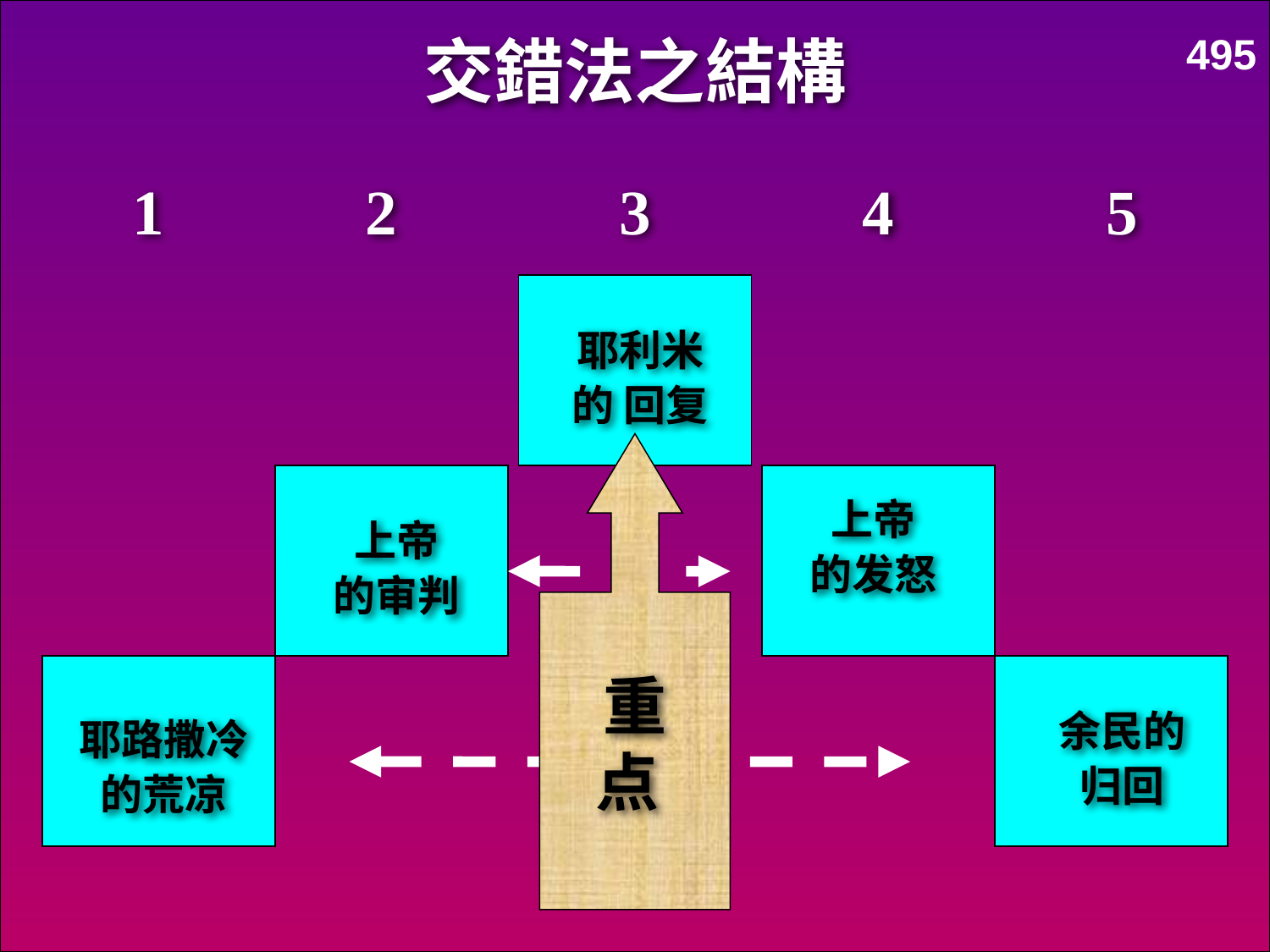

交錯法之結構
495
1
2
3
4
5

耶利米
的 回复

重
点

上帝
的发怒
上帝
的审判

余民的
归回
耶路撒冷
的荒凉